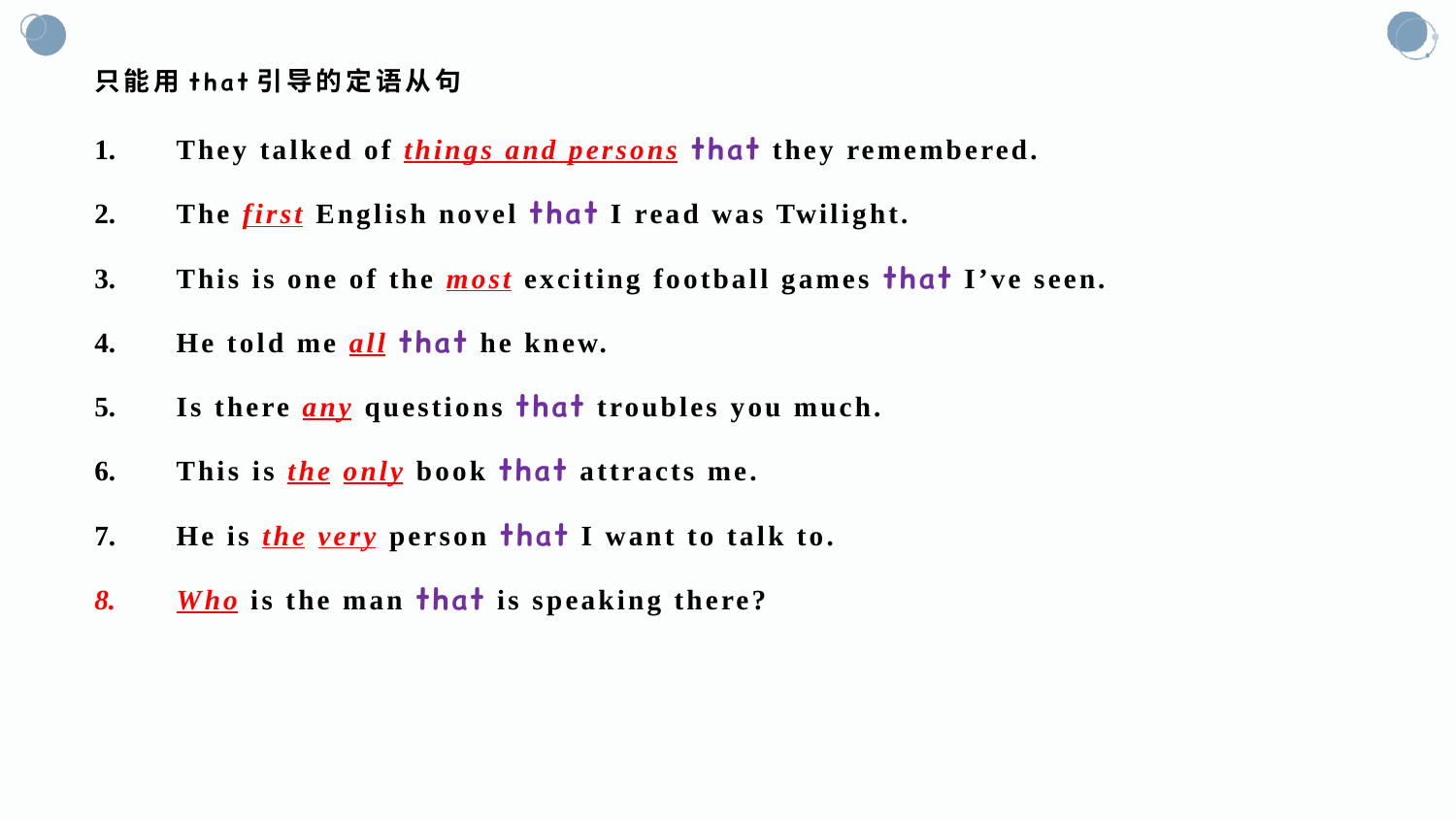

# 只能用that引导的定语从句
They talked of things and persons that they remembered.
The first English novel that I read was Twilight.
This is one of the most exciting football games that I’ve seen.
He told me all that he knew.
Is there any questions that troubles you much.
This is the only book that attracts me.
He is the very person that I want to talk to.
Who is the man that is speaking there?